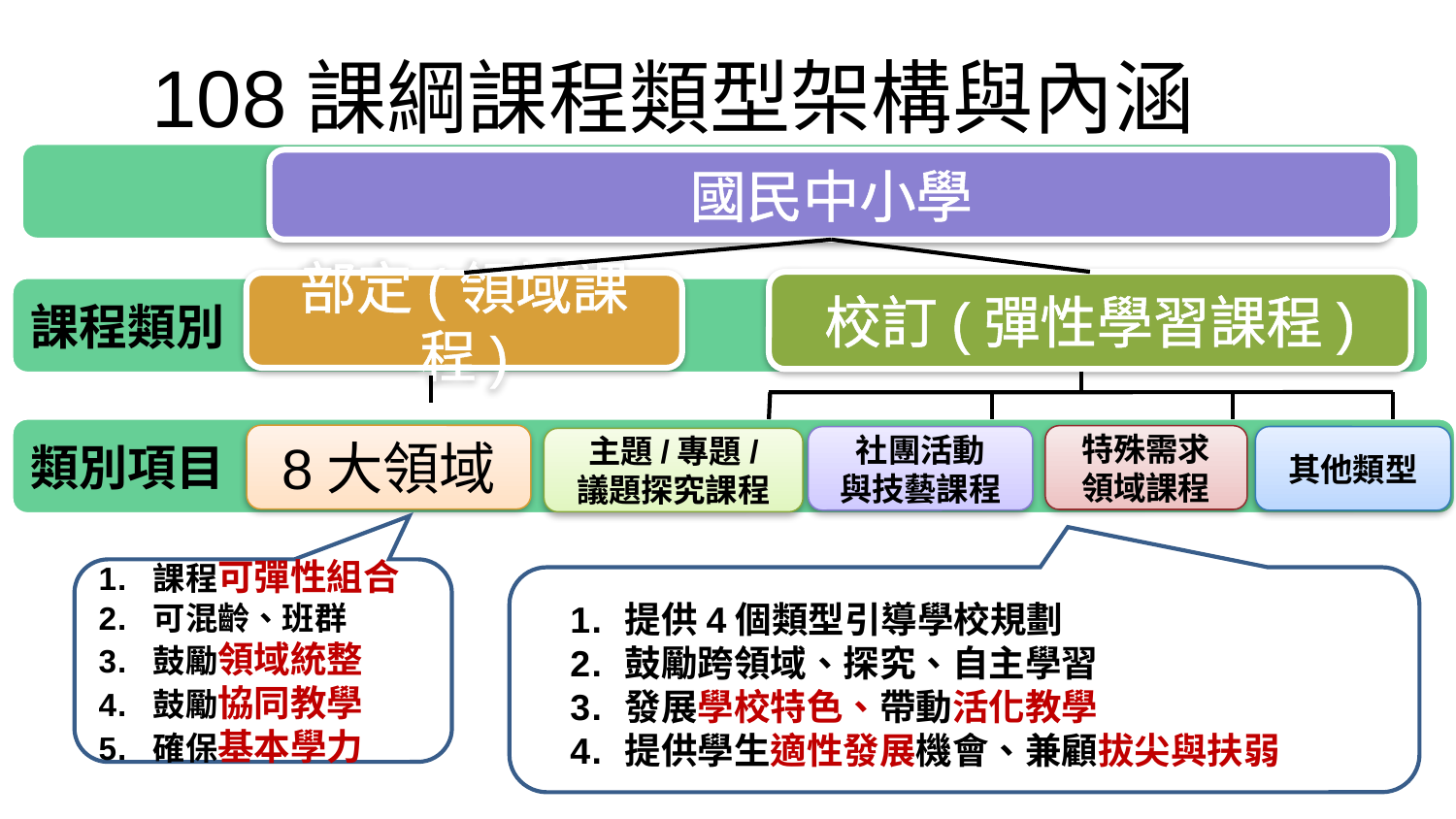

108課綱課程類型架構與內涵

國民中小學
校訂(彈性學習課程)
部定(領域課程)
課程類別
類別項目
8大領域
特殊需求
領域課程
社團活動
與技藝課程
其他類型
主題/專題/
議題探究課程
課程可彈性組合
可混齡、班群
鼓勵領域統整
鼓勵協同教學
確保基本學力

提供4個類型引導學校規劃
鼓勵跨領域、探究、自主學習
發展學校特色、帶動活化教學
提供學生適性發展機會、兼顧拔尖與扶弱